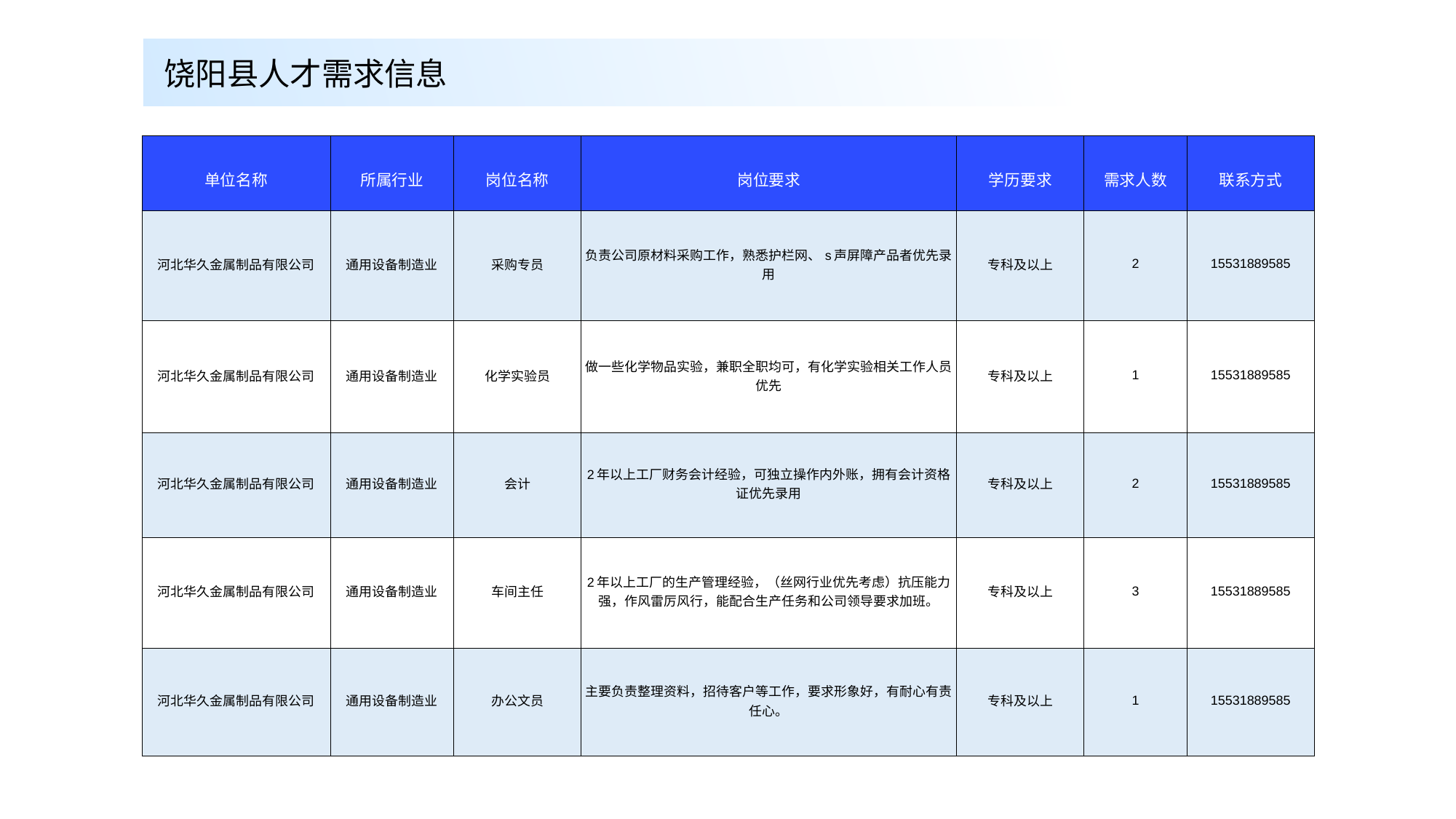

饶阳县人才需求信息
| 单位名称 | 所属行业 | 岗位名称 | 岗位要求 | 学历要求 | 需求人数 | 联系方式 |
| --- | --- | --- | --- | --- | --- | --- |
| 河北华久金属制品有限公司 | 通用设备制造业 | 采购专员 | 负责公司原材料采购工作，熟悉护栏网、s声屏障产品者优先录用 | 专科及以上 | 2 | 15531889585 |
| 河北华久金属制品有限公司 | 通用设备制造业 | 化学实验员 | 做一些化学物品实验，兼职全职均可，有化学实验相关工作人员优先 | 专科及以上 | 1 | 15531889585 |
| 河北华久金属制品有限公司 | 通用设备制造业 | 会计 | 2年以上工厂财务会计经验，可独立操作内外账，拥有会计资格证优先录用 | 专科及以上 | 2 | 15531889585 |
| 河北华久金属制品有限公司 | 通用设备制造业 | 车间主任 | 2年以上工厂的生产管理经验，（丝网行业优先考虑）抗压能力强，作风雷厉风行，能配合生产任务和公司领导要求加班。 | 专科及以上 | 3 | 15531889585 |
| 河北华久金属制品有限公司 | 通用设备制造业 | 办公文员 | 主要负责整理资料，招待客户等工作，要求形象好，有耐心有责任心。 | 专科及以上 | 1 | 15531889585 |
37